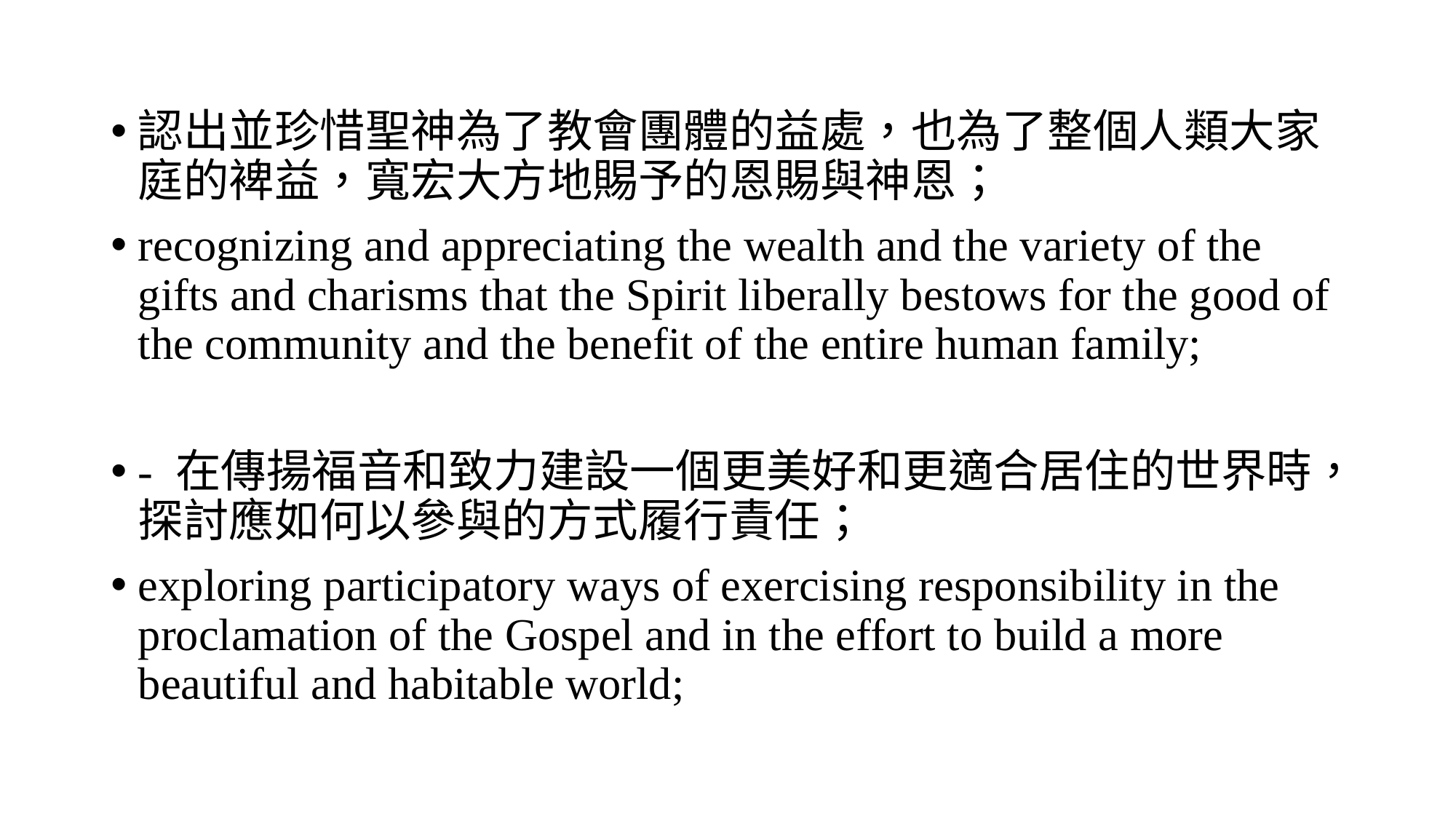

認出並珍惜聖神為了教會團體的益處，也為了整個人類大家庭的裨益，寬宏大方地賜予的恩賜與神恩；
recognizing and appreciating the wealth and the variety of the gifts and charisms that the Spirit liberally bestows for the good of the community and the benefit of the entire human family;

- 在傳揚福音和致力建設一個更美好和更適合居住的世界時，探討應如何以參與的方式履行責任；
exploring participatory ways of exercising responsibility in the proclamation of the Gospel and in the effort to build a more beautiful and habitable world;